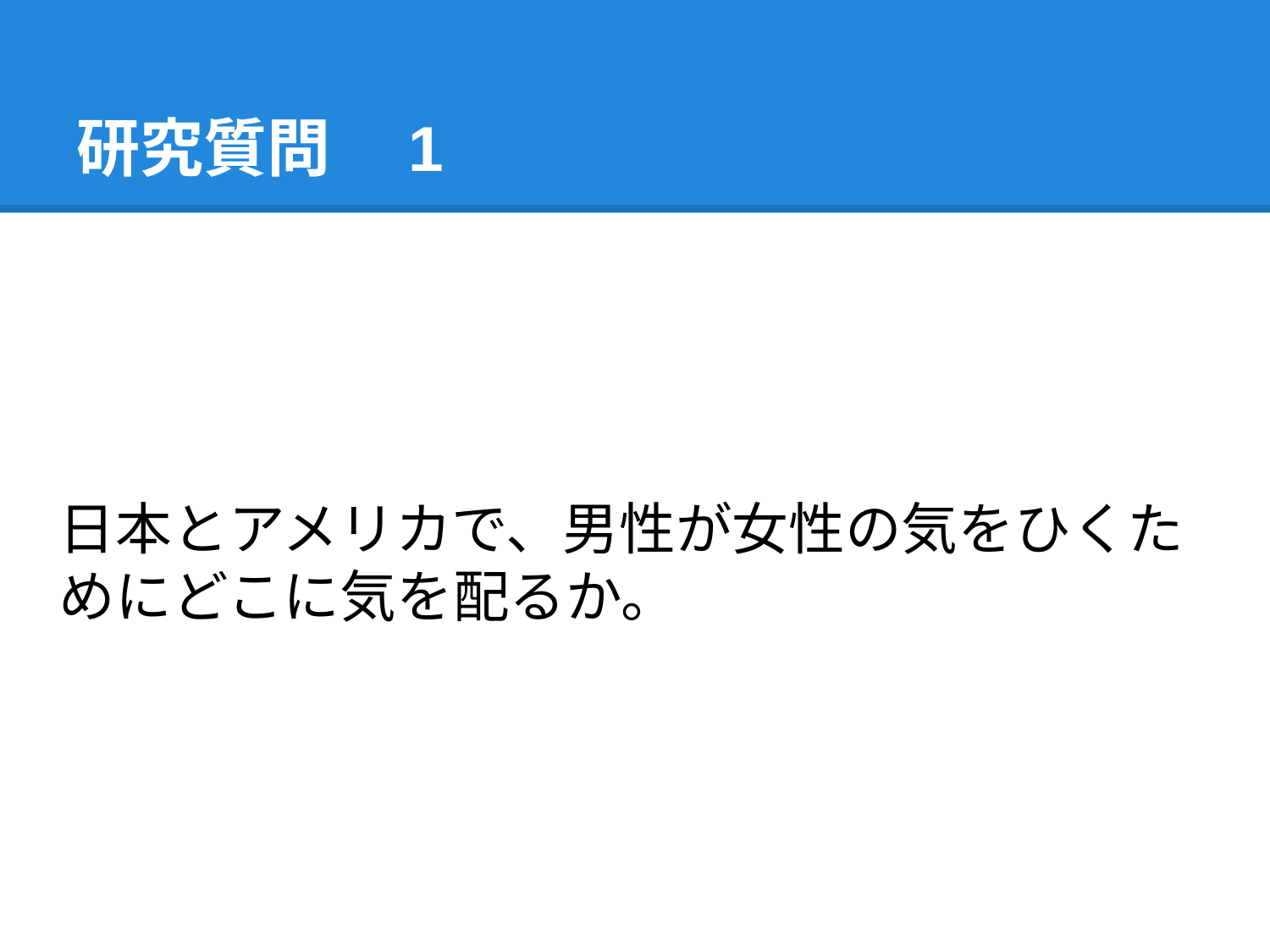

# 研究質問　1
日本とアメリカで、男性が女性の気をひくためにどこに気を配るか。